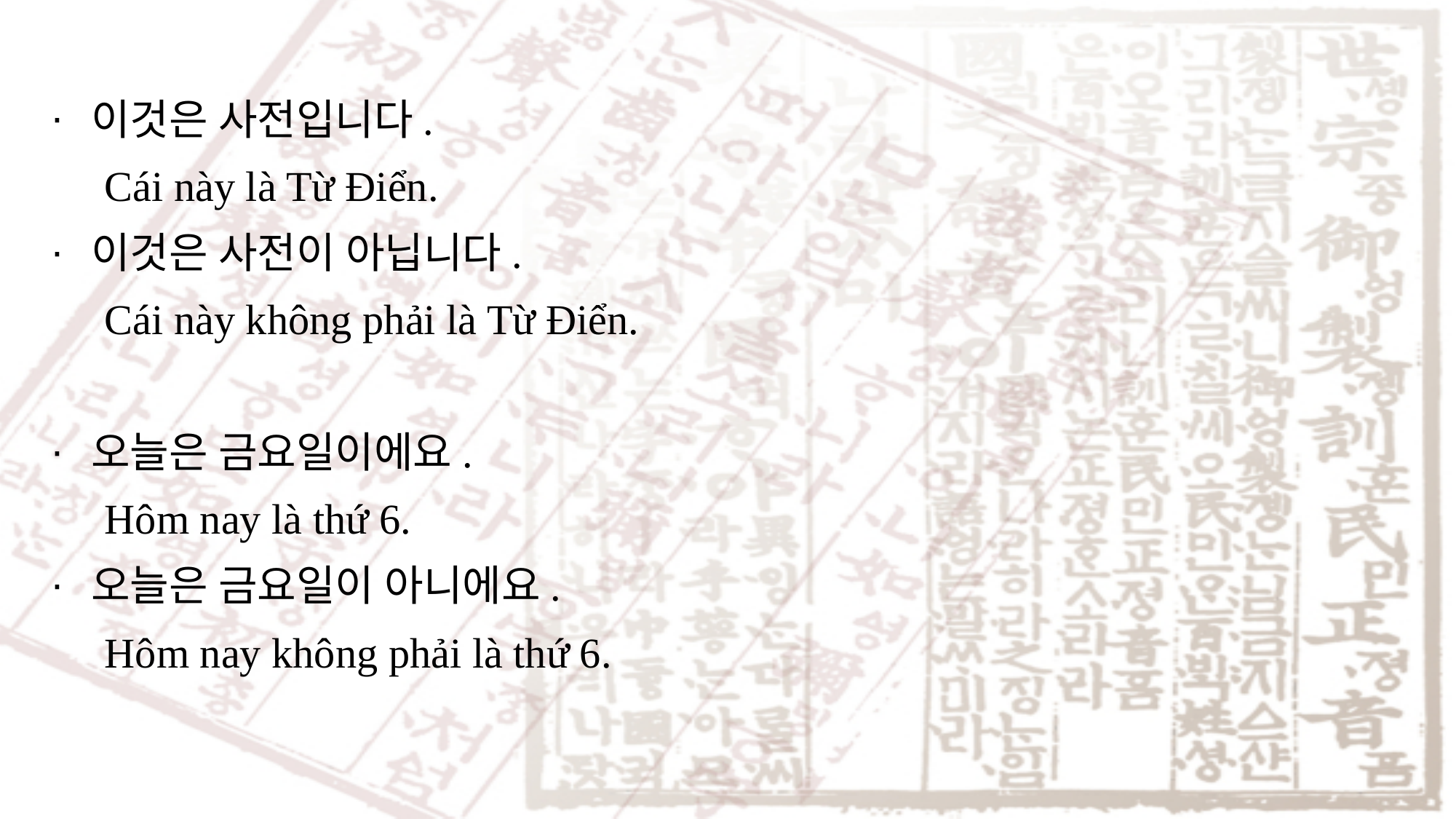

이것은 사전입니다.
Cái này là Từ Điển.
이것은 사전이 아닙니다.
Cái này không phải là Từ Điển.

오늘은 금요일이에요.
Hôm nay là thứ 6.
오늘은 금요일이 아니에요.
Hôm nay không phải là thứ 6.